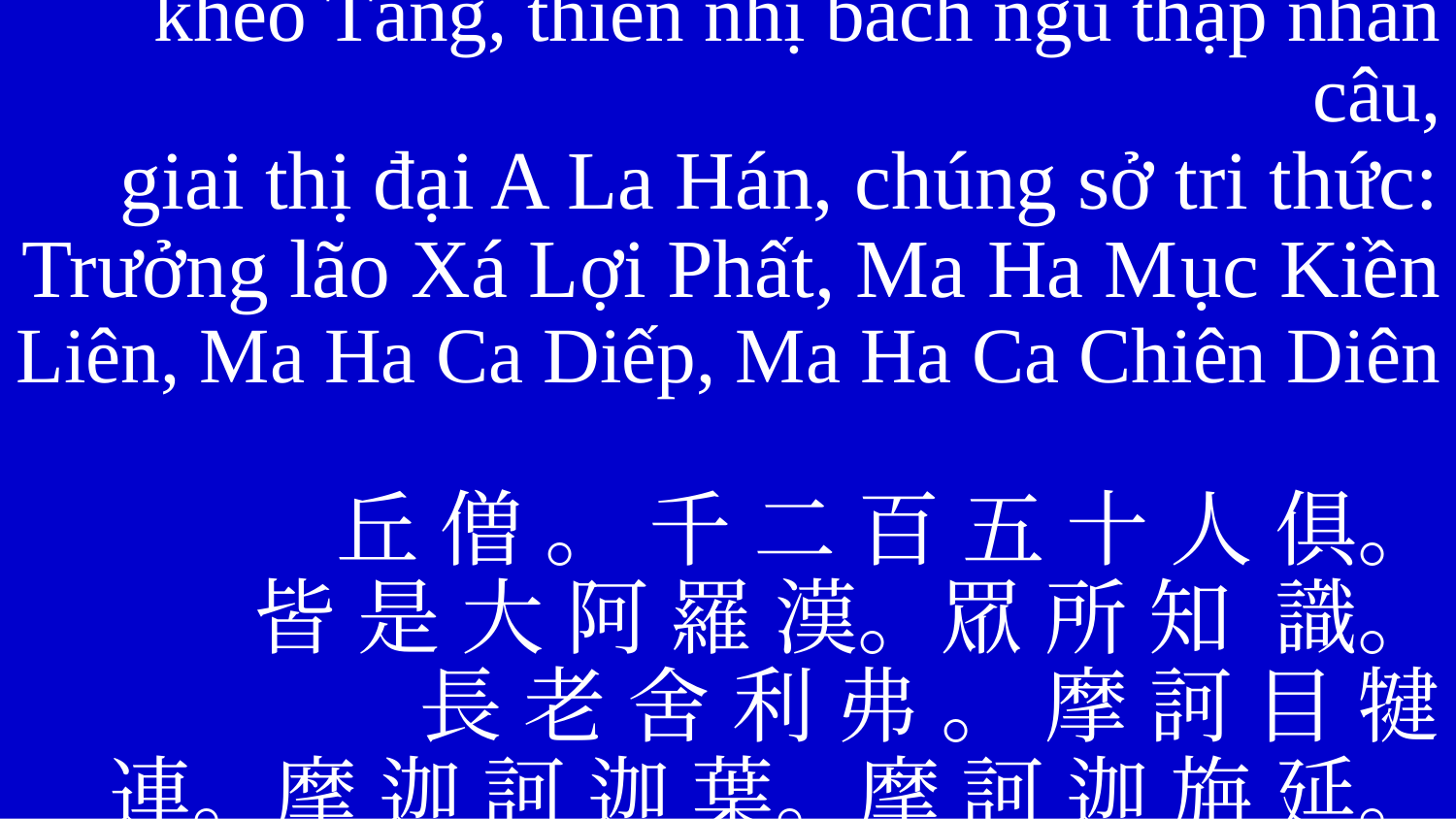

kheo Tăng, thiên nhị bách ngũ thập nhân câu,
giai thị đại A La Hán, chúng sở tri thức:
Trưởng lão Xá Lợi Phất, Ma Ha Mục Kiền
Liên, Ma Ha Ca Diếp, Ma Ha Ca Chiên Diên

丘 僧 。 千 二 百 五 十 人 俱。
皆 是 大 阿 羅 漢。眾 所 知  識。
長 老 舍 利 弗 。 摩 訶 目 犍
連。摩 迦 訶 迦 葉。摩 訶 迦 旃 延。